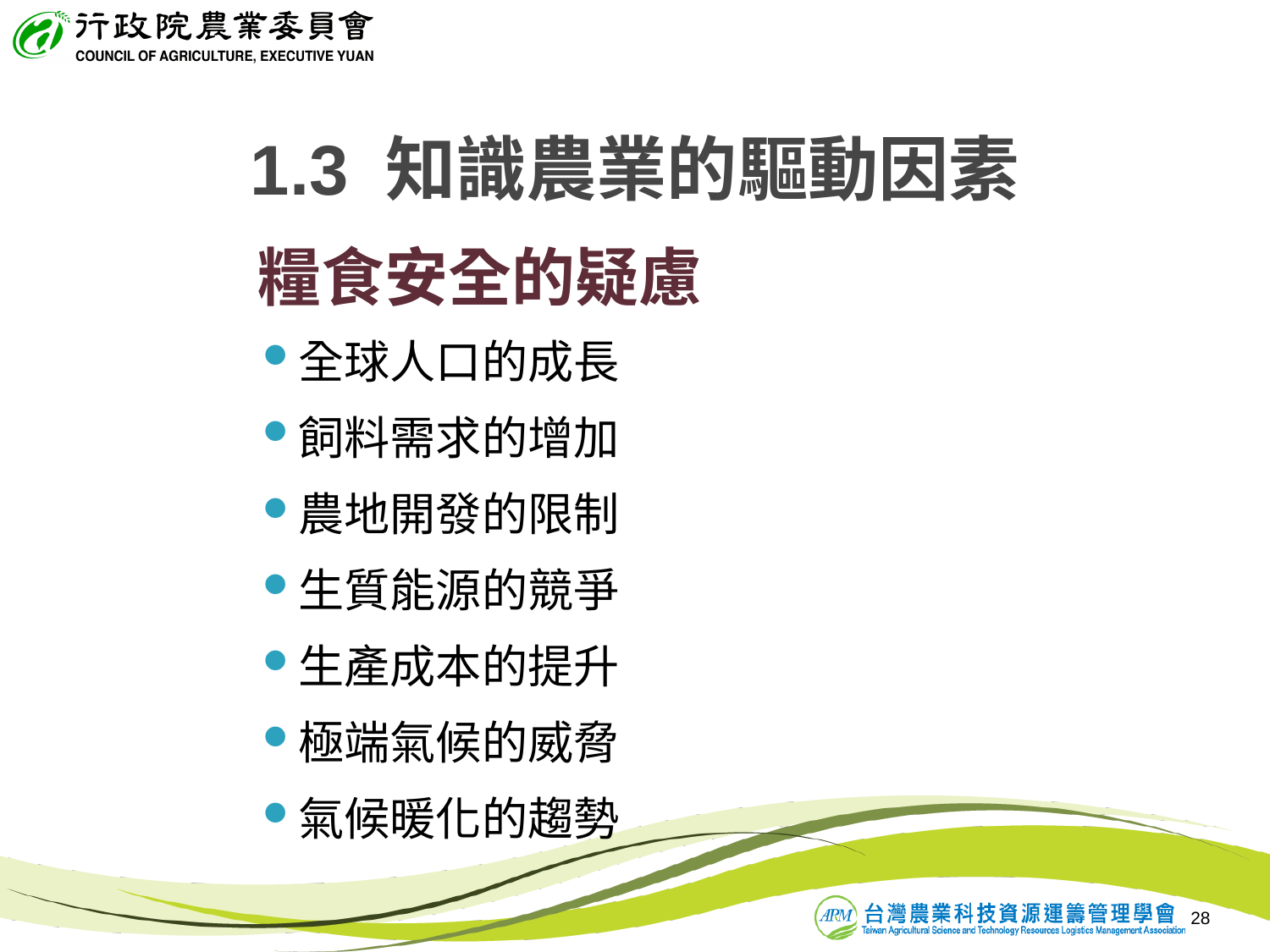

1.3 知識農業的驅動因素
# 糧食安全的疑慮
全球人口的成長
飼料需求的增加
農地開發的限制
生質能源的競爭
生產成本的提升
極端氣候的威脅
氣候暖化的趨勢
28